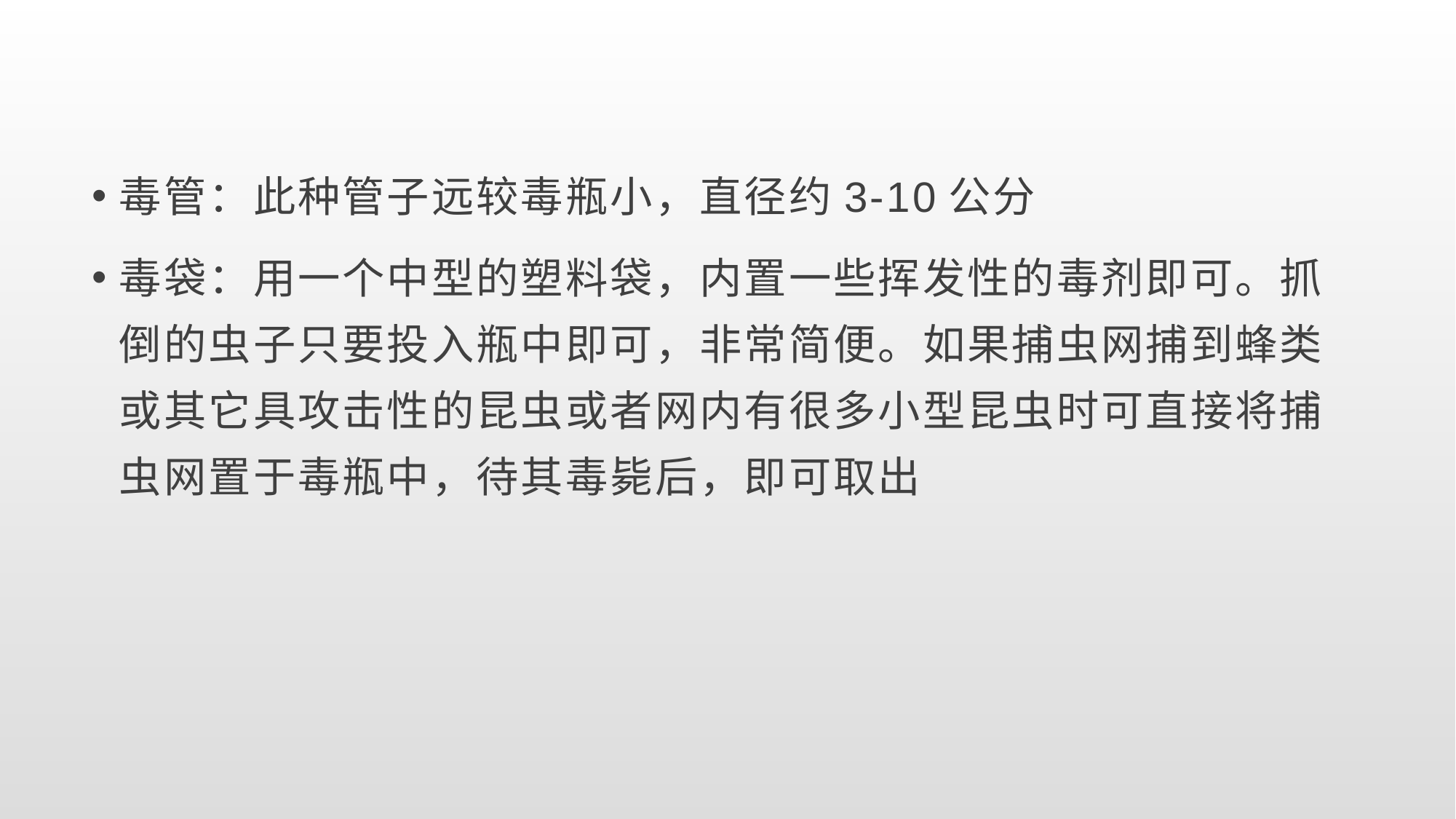

#
毒管：此种管子远较毒瓶小，直径约3-10公分
毒袋：用一个中型的塑料袋，内置一些挥发性的毒剂即可。抓倒的虫子只要投入瓶中即可，非常简便。如果捕虫网捕到蜂类或其它具攻击性的昆虫或者网内有很多小型昆虫时可直接将捕虫网置于毒瓶中，待其毒毙后，即可取出